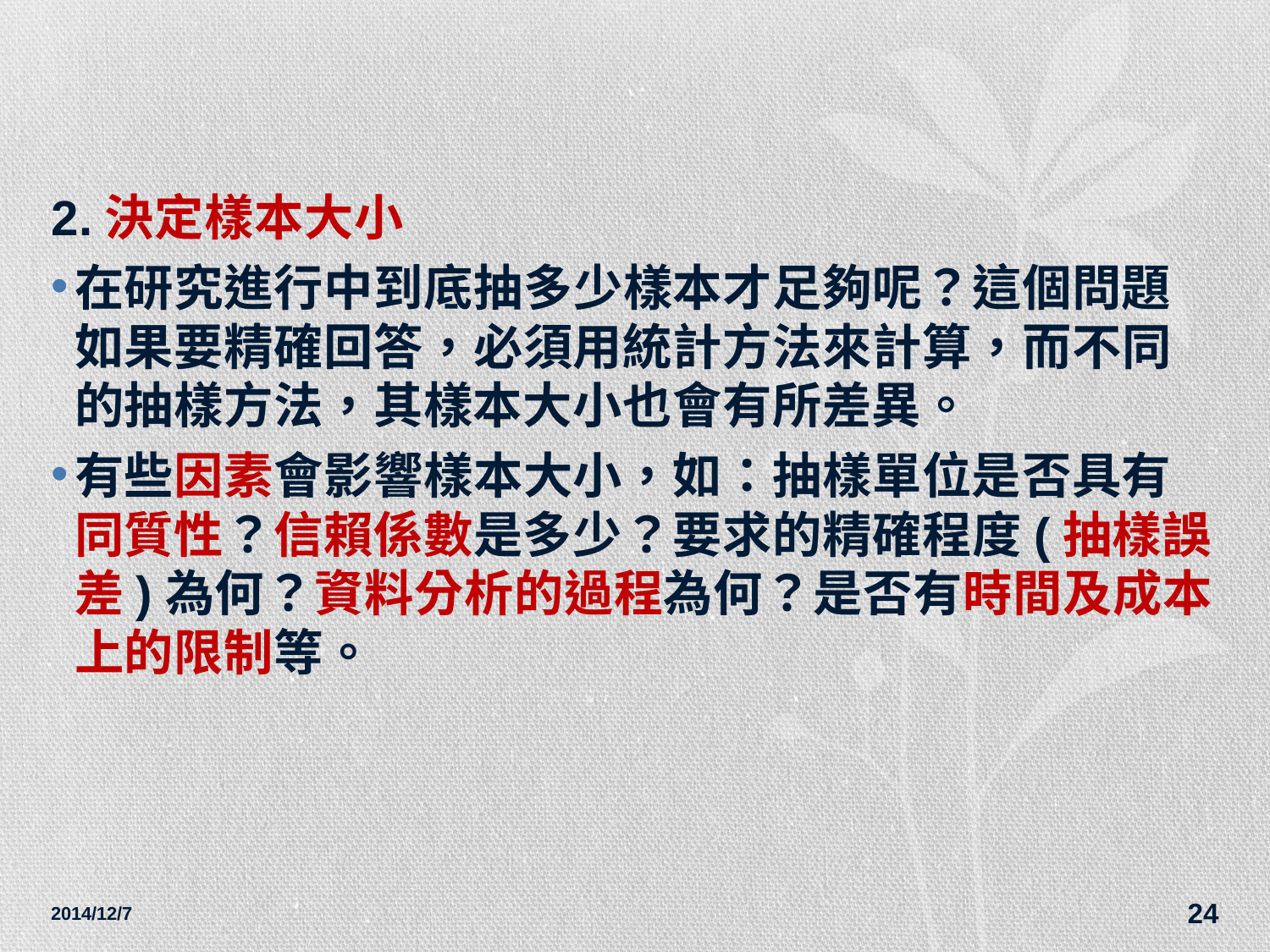

#
2.決定樣本大小
在研究進行中到底抽多少樣本才足夠呢？這個問題如果要精確回答，必須用統計方法來計算，而不同的抽樣方法，其樣本大小也會有所差異。
有些因素會影響樣本大小，如：抽樣單位是否具有同質性？信賴係數是多少？要求的精確程度(抽樣誤差)為何？資料分析的過程為何？是否有時間及成本上的限制等。

2014/12/7
24